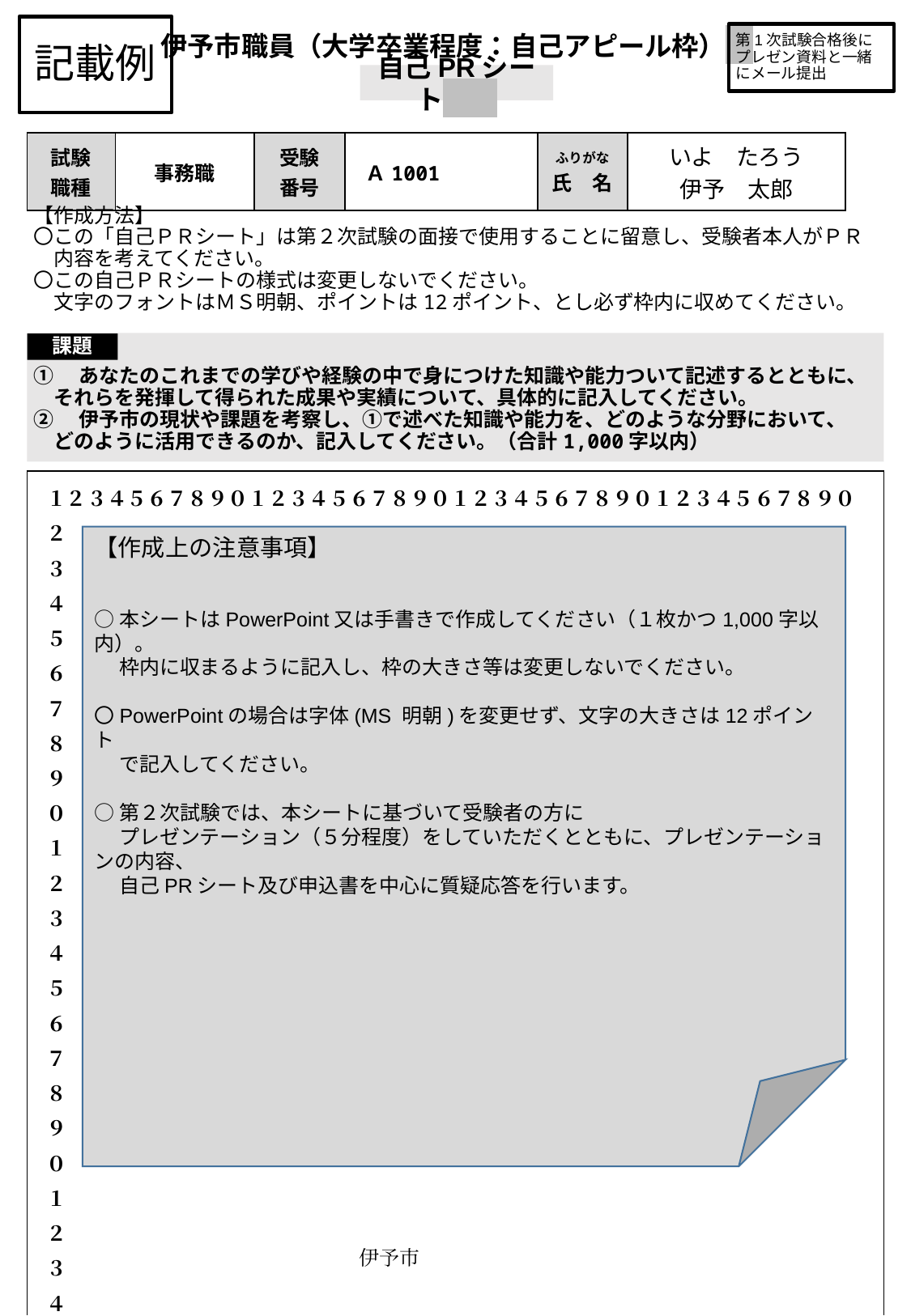

記載例
第1次試験合格後にプレゼン資料と一緒にメール提出
伊予市職員（大学卒業程度：自己アピール枠）
自己PRシート
| 試験 職種 | 事務職 | 受験 番号 | Ａ1001 | ふりがな 氏　名 | いよ　たろう 伊予　太郎 |
| --- | --- | --- | --- | --- | --- |
【作成方法】
〇この「自己ＰＲシート」は第２次試験の面接で使用することに留意し、受験者本人がＰＲ
　内容を考えてください。
〇この自己ＰＲシートの様式は変更しないでください。
　文字のフォントはＭＳ明朝、ポイントは12ポイント、とし必ず枠内に収めてください。

①　あなたのこれまでの学びや経験の中で身につけた知識や能力ついて記述するとともに、
　それらを発揮して得られた成果や実績について、具体的に記入してください。
②　伊予市の現状や課題を考察し、①で述べた知識や能力を、どのような分野において、
　どのように活用できるのか、記入してください。（合計1,000字以内）
課題
| １２３４５６７８９０１２３４５６７８９０１２３４５６７８９０１２３４５６７８９０ ２　　 ３ ４ ５ ６ ７ ８ ９ ０ １ ２ ３ ４ ５ ６ ７ ８ ９ ０ １ ２ ３ ４ ５ |
| --- |
【作成上の注意事項】

○本シートはPowerPoint又は手書きで作成してください（１枚かつ1,000字以内）。
　 枠内に収まるように記入し、枠の大きさ等は変更しないでください。

〇PowerPointの場合は字体(MS 明朝)を変更せず、文字の大きさは12ポイント
　 で記入してください。

○第２次試験では、本シートに基づいて受験者の方に
　 プレゼンテーション（５分程度）をしていただくとともに、プレゼンテーションの内容、
　 自己PRシート及び申込書を中心に質疑応答を行います。

伊予市